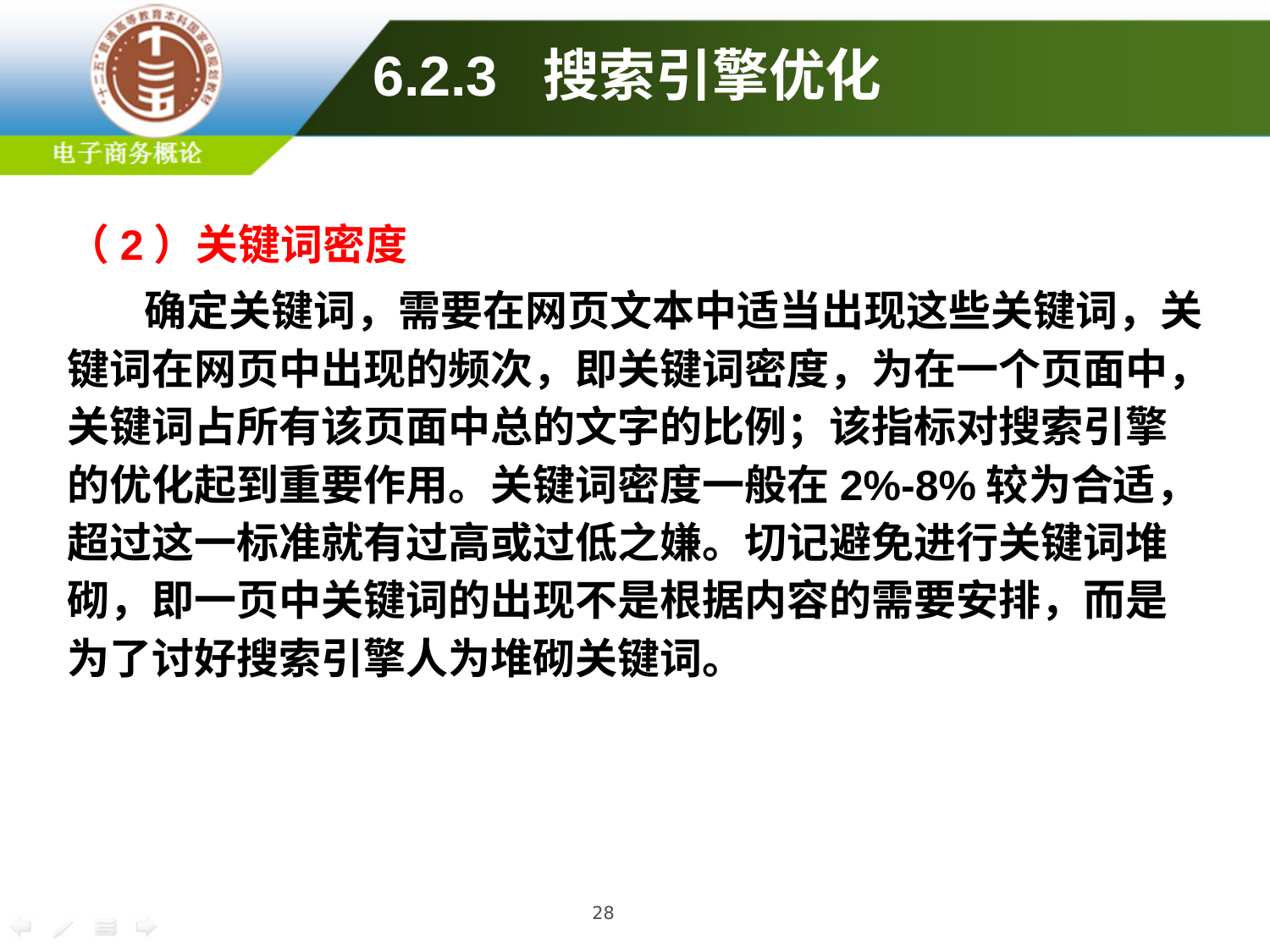

# 6.2.3  搜索引擎优化
（2）关键词密度
       确定关键词，需要在网页文本中适当出现这些关键词，关键词在网页中出现的频次，即关键词密度，为在一个页面中，关键词占所有该页面中总的文字的比例；该指标对搜索引擎的优化起到重要作用。关键词密度一般在2%-8%较为合适，超过这一标准就有过高或过低之嫌。切记避免进行关键词堆砌，即一页中关键词的出现不是根据内容的需要安排，而是为了讨好搜索引擎人为堆砌关键词。
28